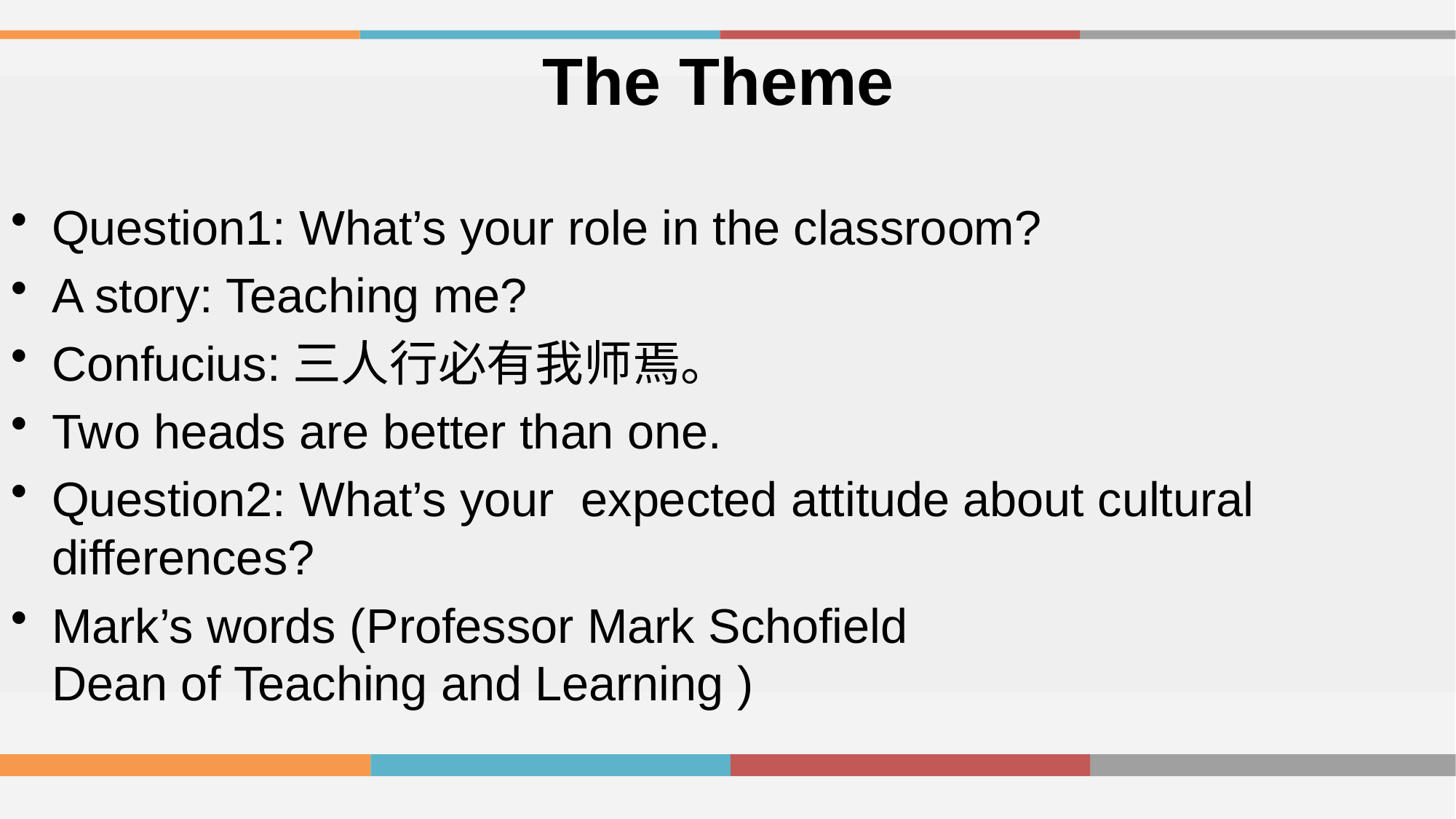

# The Theme
Question1: What’s your role in the classroom?
A story: Teaching me?
Confucius:三人行必有我师焉。
Two heads are better than one.
Question2: What’s your  expected attitude about cultural differences?
Mark’s words (Professor Mark Schofield
Dean of Teaching and Learning )